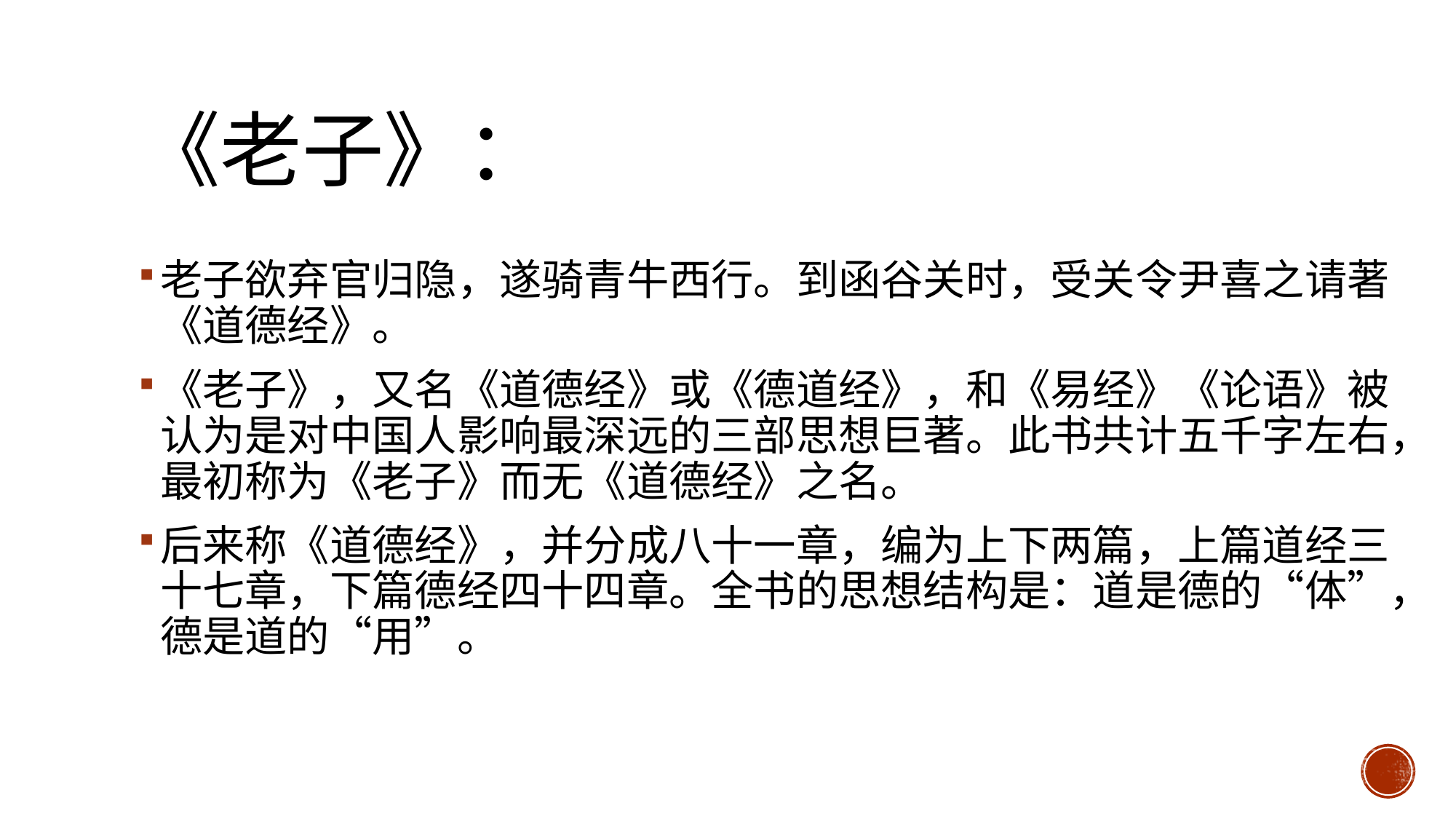

# 《老子》：
老子欲弃官归隐，遂骑青牛西行。到函谷关时，受关令尹喜之请著《道德经》。
《老子》，又名《道德经》或《德道经》，和《易经》《论语》被认为是对中国人影响最深远的三部思想巨著。此书共计五千字左右，最初称为《老子》而无《道德经》之名。
后来称《道德经》，并分成八十一章，编为上下两篇，上篇道经三十七章，下篇德经四十四章。全书的思想结构是：道是德的“体”，德是道的“用”。